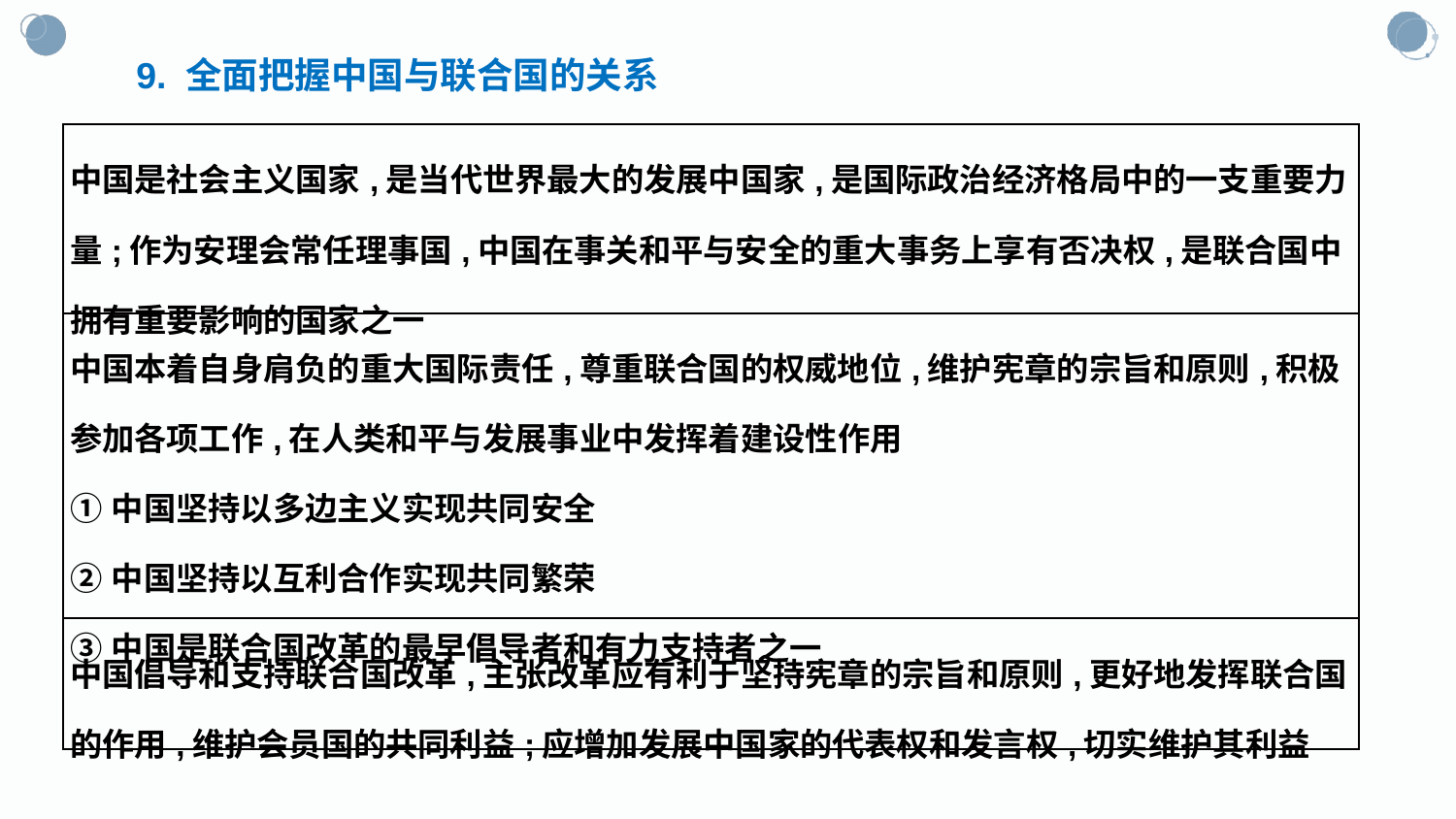

9. 全面把握中国与联合国的关系
| 中国是社会主义国家,是当代世界最大的发展中国家,是国际政治经济格局中的一支重要力量;作为安理会常任理事国,中国在事关和平与安全的重大事务上享有否决权,是联合国中拥有重要影响的国家之一 |
| --- |
| 中国本着自身肩负的重大国际责任,尊重联合国的权威地位,维护宪章的宗旨和原则,积极参加各项工作,在人类和平与发展事业中发挥着建设性作用 ①中国坚持以多边主义实现共同安全 ②中国坚持以互利合作实现共同繁荣 ③中国是联合国改革的最早倡导者和有力支持者之一 |
| 中国倡导和支持联合国改革,主张改革应有利于坚持宪章的宗旨和原则,更好地发挥联合国的作用,维护会员国的共同利益;应增加发展中国家的代表权和发言权,切实维护其利益 |